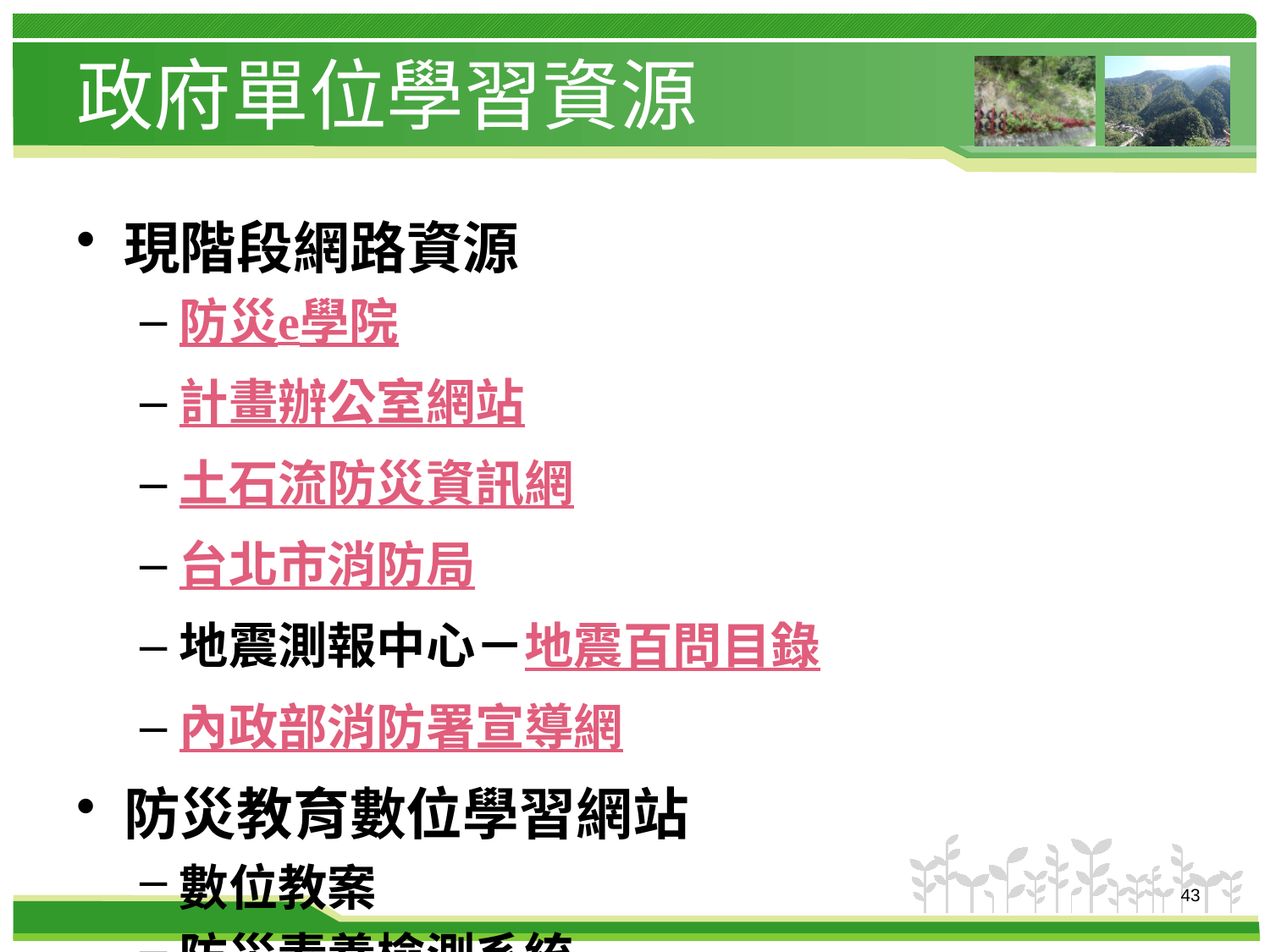

# 政府單位學習資源
現階段網路資源
防災e學院
計畫辦公室網站
土石流防災資訊網
台北市消防局
地震測報中心－地震百問目錄
內政部消防署宣導網
防災教育數位學習網站
數位教案
防災素養檢測系統
43